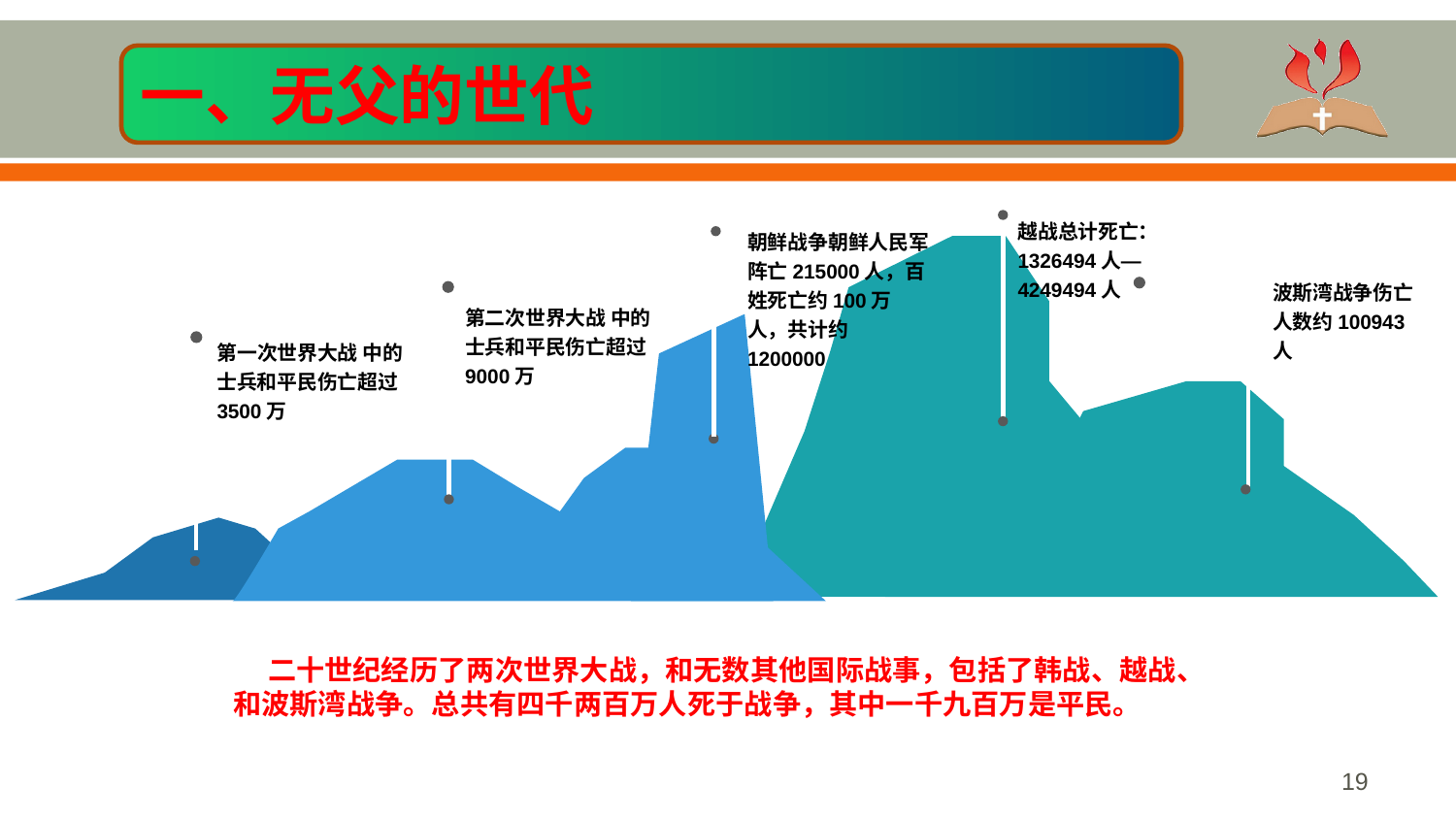

一、无父的世代

越战总计死亡：1326494人—4249494人
朝鲜战争朝鲜人民军阵亡215000人，百姓死亡约100万人，共计约1200000

波斯湾战争伤亡人数约100943人

第二次世界大战 中的士兵和平民伤亡超过9000万

第一次世界大战 中的士兵和平民伤亡超过3500万

1955-1975
1950
1914-1918
1939-1945
1990-1991

              二十世纪经历了两次世界大战，和无数其他国际战事，包括了韩战、越战、和波斯湾战争。总共有四千两百万人死于战争，其中一千九百万是平民。
19